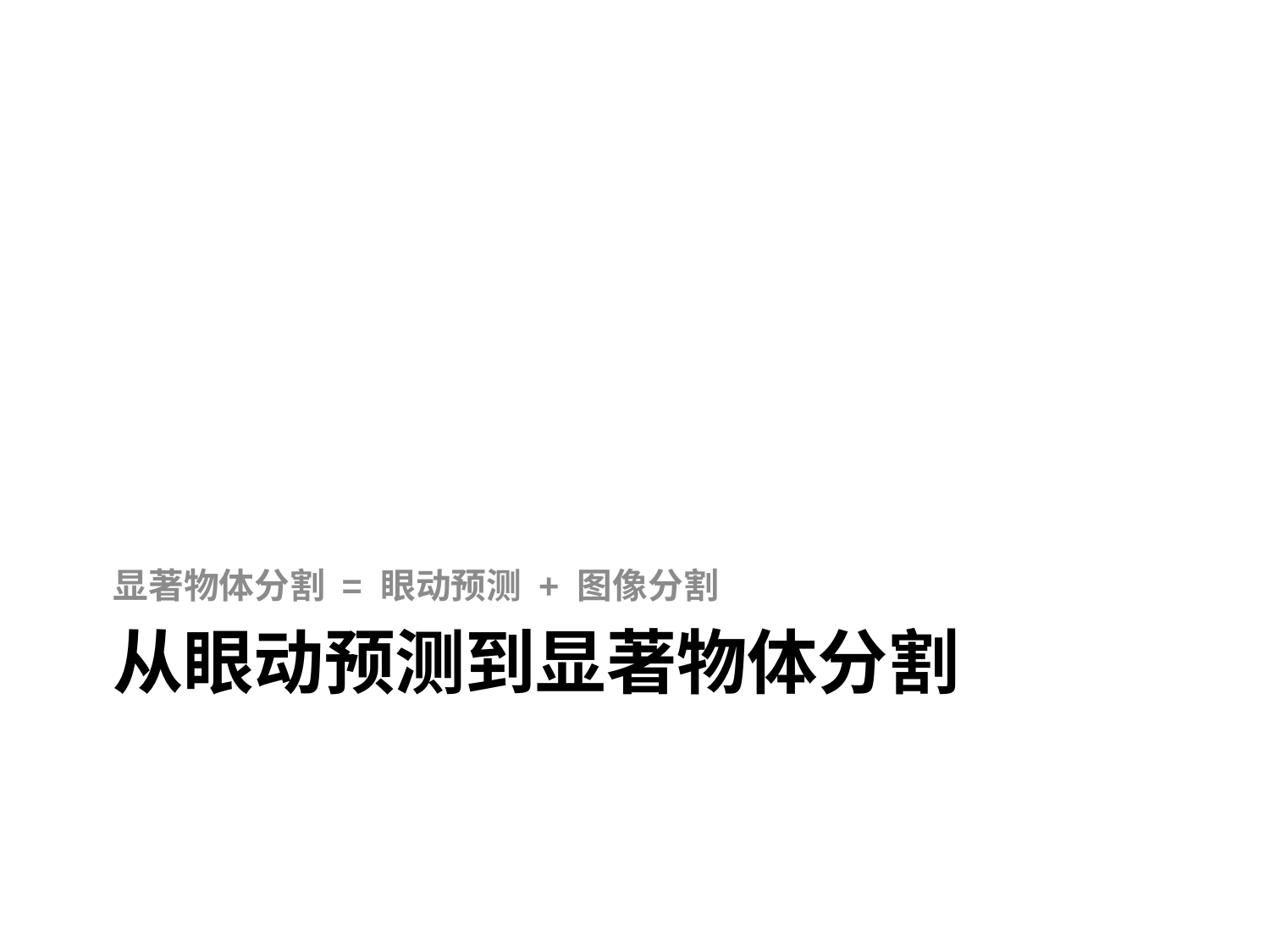

显著物体分割 = 眼动预测 + 图像分割
# 从眼动预测到显著物体分割